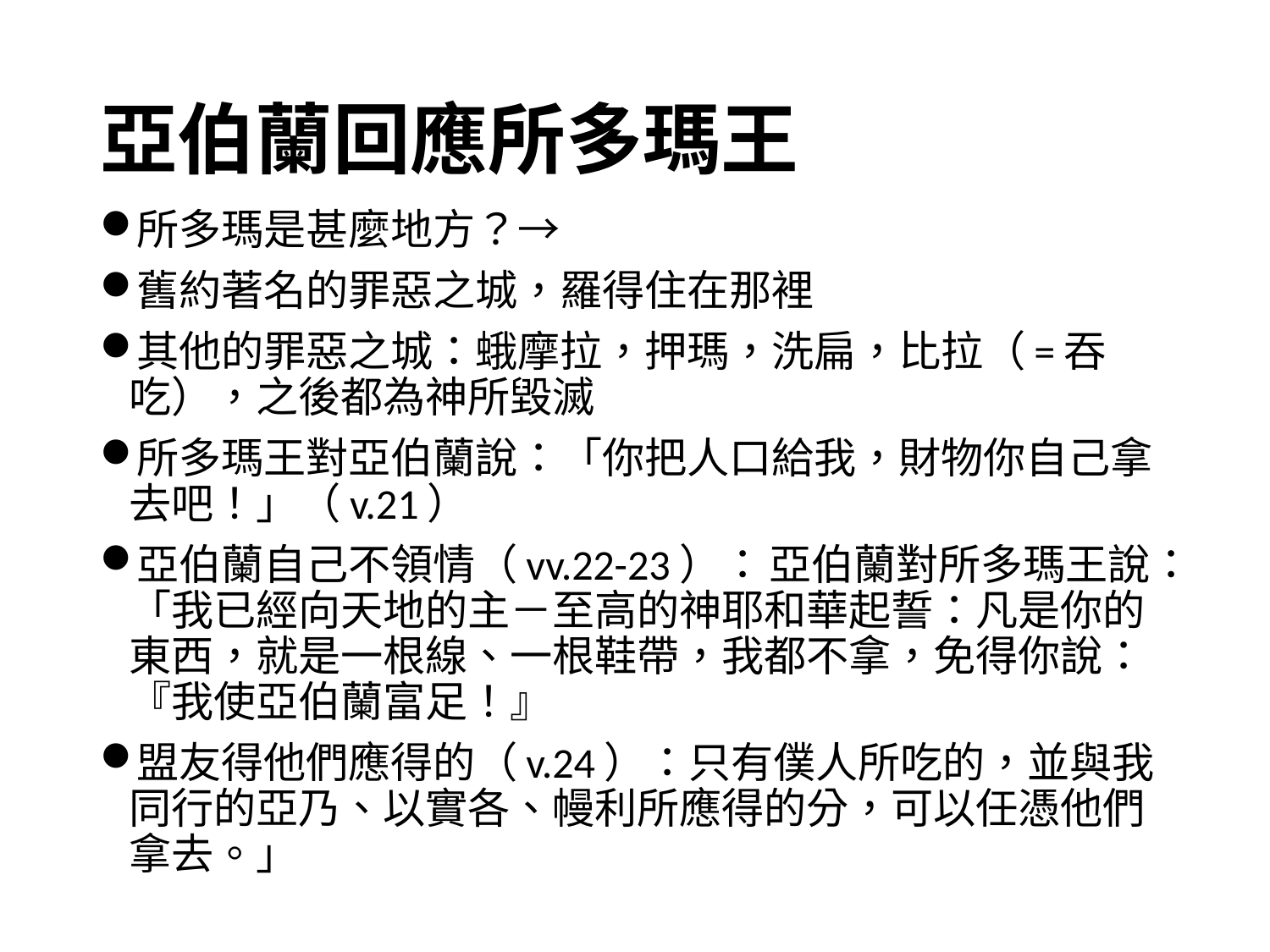

# 亞伯蘭回應所多瑪王
所多瑪是甚麼地方？→
舊約著名的罪惡之城，羅得住在那裡
其他的罪惡之城：蛾摩拉，押瑪，洗扁，比拉（=吞吃），之後都為神所毀滅
所多瑪王對亞伯蘭說：「你把人口給我，財物你自己拿去吧！」（v.21）
亞伯蘭自己不領情（vv.22-23）： 亞伯蘭對所多瑪王說：「我已經向天地的主－至高的神耶和華起誓：凡是你的東西，就是一根線、一根鞋帶，我都不拿，免得你說：『我使亞伯蘭富足！』
盟友得他們應得的（v.24）：只有僕人所吃的，並與我同行的亞乃、以實各、幔利所應得的分，可以任憑他們拿去。」